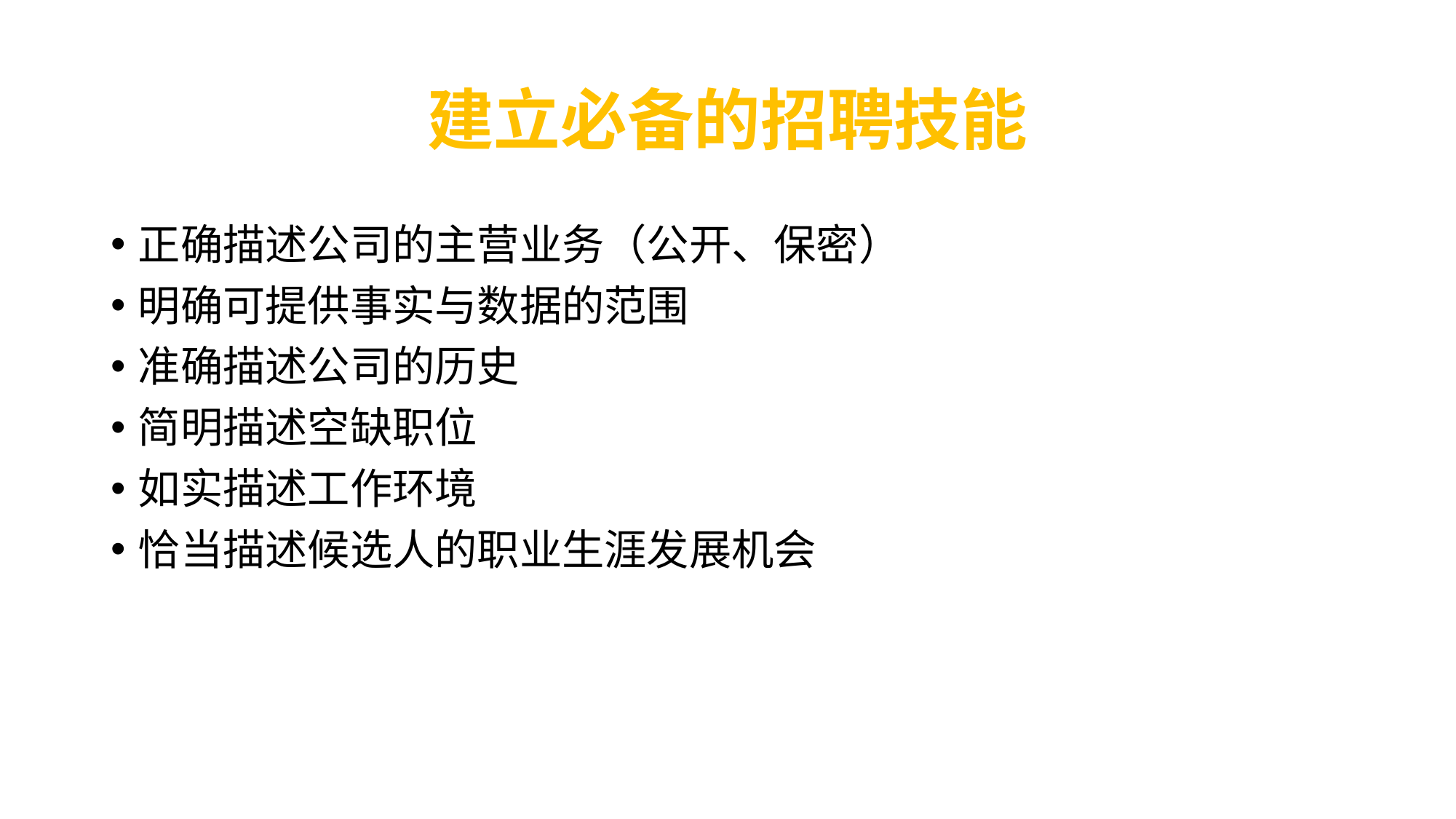

# 建立必备的招聘技能
正确描述公司的主营业务（公开、保密）
明确可提供事实与数据的范围
准确描述公司的历史
简明描述空缺职位
如实描述工作环境
恰当描述候选人的职业生涯发展机会